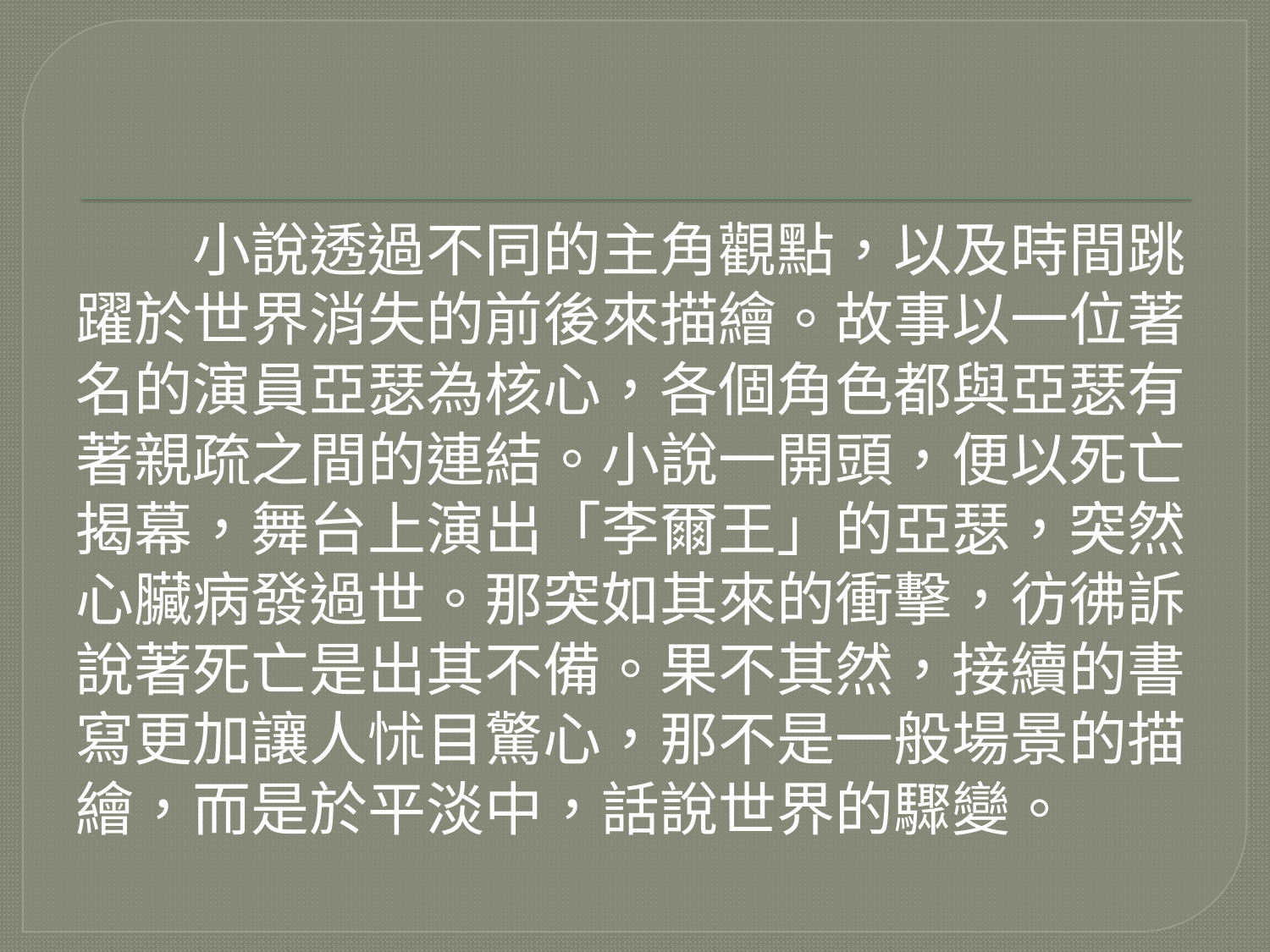

#
         小說透過不同的主角觀點，以及時間跳躍於世界消失的前後來描繪。故事以一位著名的演員亞瑟為核心，各個角色都與亞瑟有著親疏之間的連結。小說一開頭，便以死亡揭幕，舞台上演出「李爾王」的亞瑟，突然心臟病發過世。那突如其來的衝擊，彷彿訴說著死亡是出其不備。果不其然，接續的書寫更加讓人怵目驚心，那不是一般場景的描繪，而是於平淡中，話說世界的驟變。